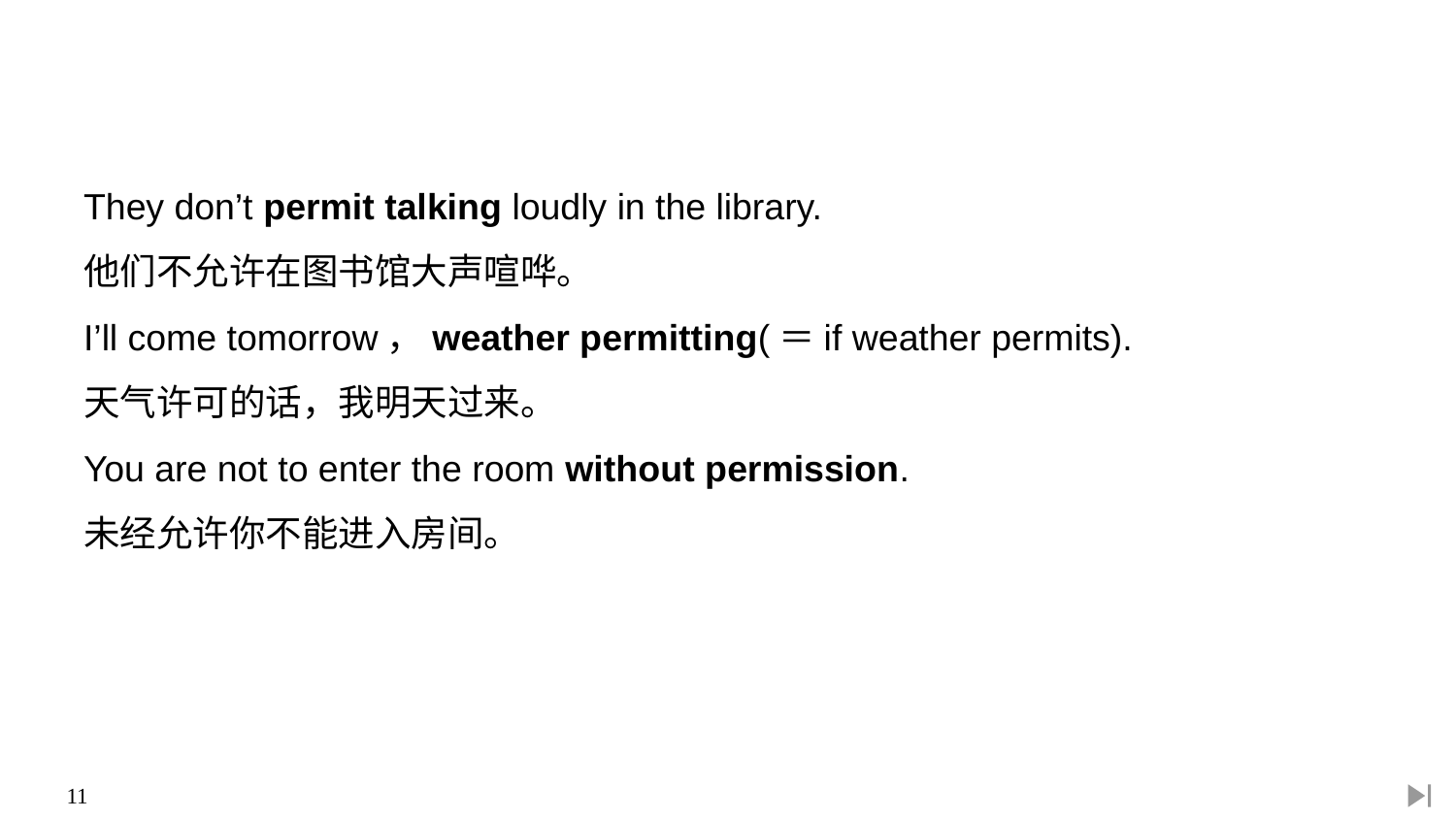

They don’t permit talking loudly in the library.
他们不允许在图书馆大声喧哗。
I’ll come tomorrow，weather permitting(＝if weather permits).
天气许可的话，我明天过来。
You are not to enter the room without permission.
未经允许你不能进入房间。